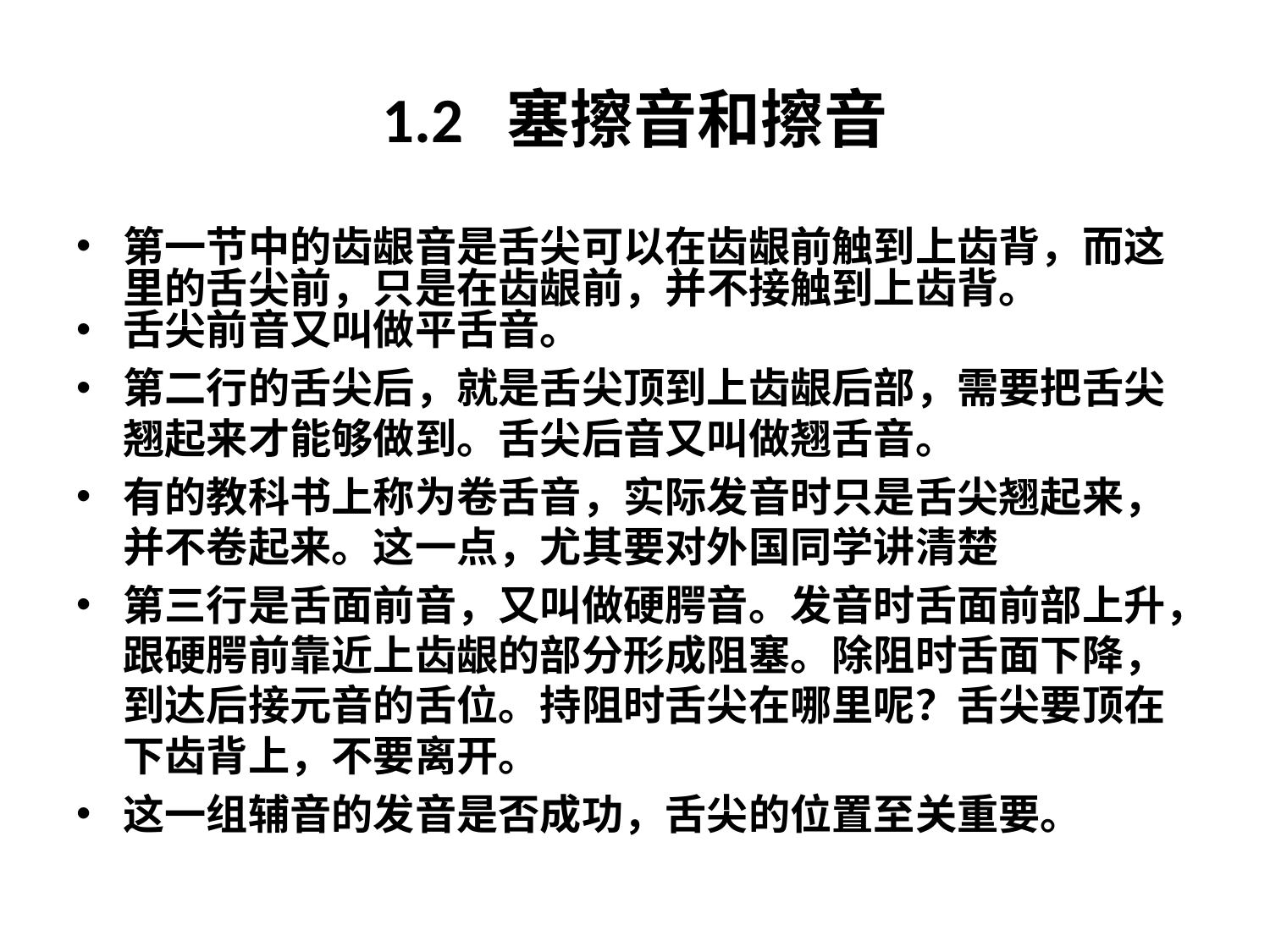

# 1.2  塞擦音和擦音
第一节中的齿龈音是舌尖可以在齿龈前触到上齿背，而这里的舌尖前，只是在齿龈前，并不接触到上齿背。
舌尖前音又叫做平舌音。
第二行的舌尖后，就是舌尖顶到上齿龈后部，需要把舌尖翘起来才能够做到。舌尖后音又叫做翘舌音。
有的教科书上称为卷舌音，实际发音时只是舌尖翘起来，并不卷起来。这一点，尤其要对外国同学讲清楚
第三行是舌面前音，又叫做硬腭音。发音时舌面前部上升，跟硬腭前靠近上齿龈的部分形成阻塞。除阻时舌面下降，到达后接元音的舌位。持阻时舌尖在哪里呢？舌尖要顶在下齿背上，不要离开。
这一组辅音的发音是否成功，舌尖的位置至关重要。